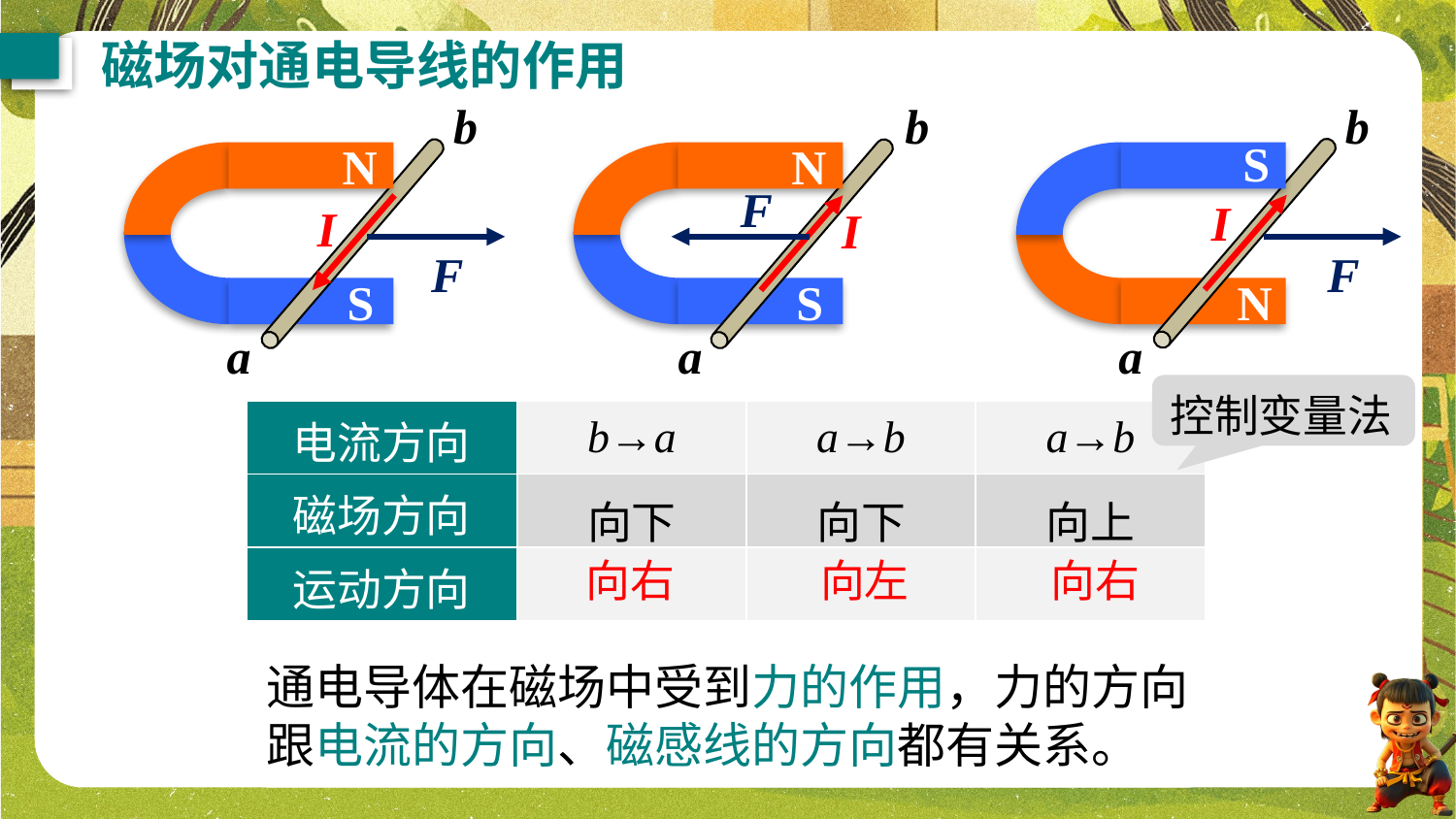

磁场对通电导线的作用

b
b
b

S
N

N
S
N
S

F
I

I

I

F
F

a
a
a
控制变量法
| 电流方向 | b→a | a→b | a→b |
| --- | --- | --- | --- |
| 磁场方向 | 向下 | 向下 | 向上 |
| 运动方向 |  |  |  |
向右
向左
向右
通电导体在磁场中受到力的作用，力的方向跟电流的方向、磁感线的方向都有关系。